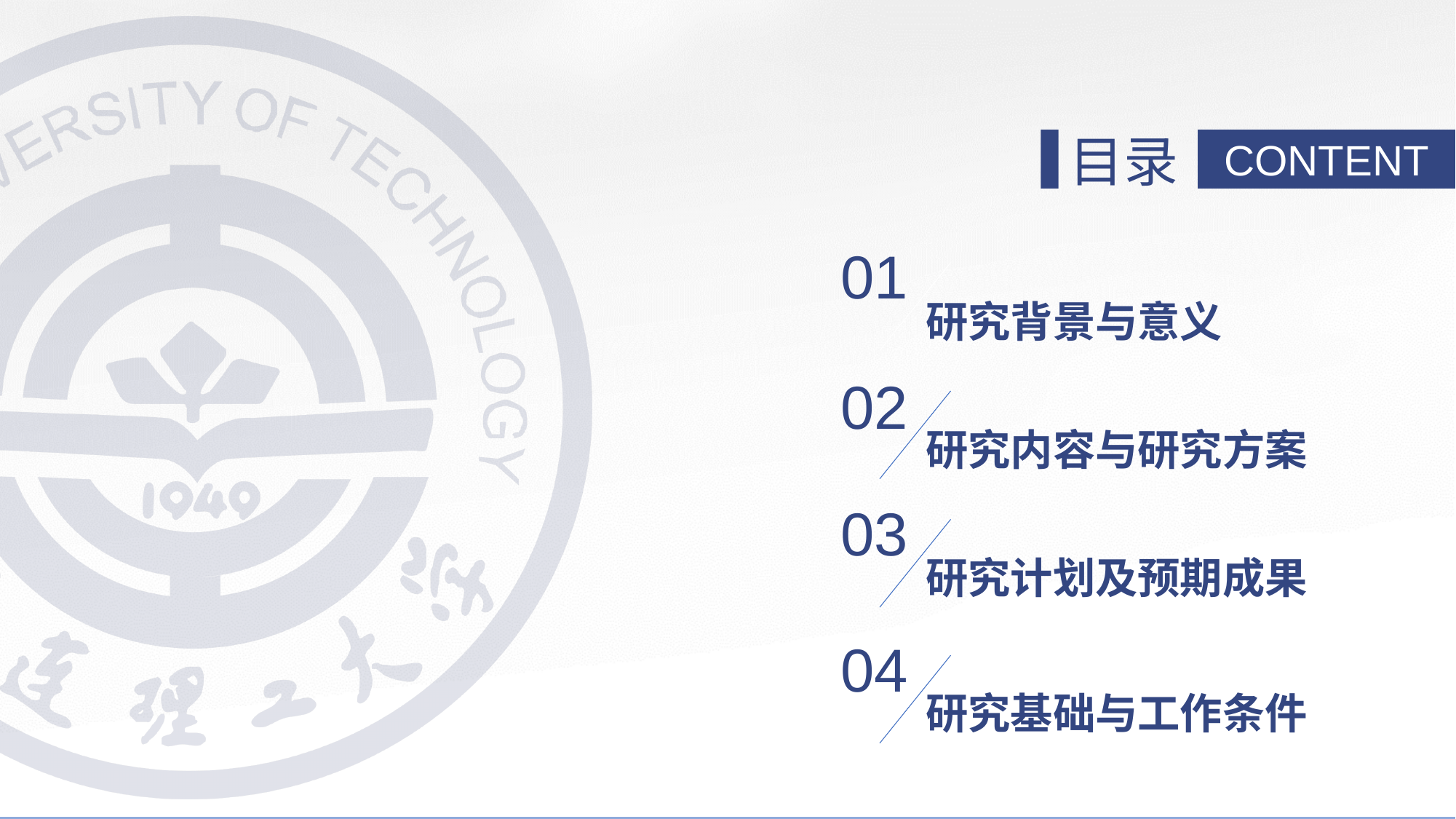

研究背景与意义
研究内容与研究方案
研究计划及预期成果
研究基础与工作条件